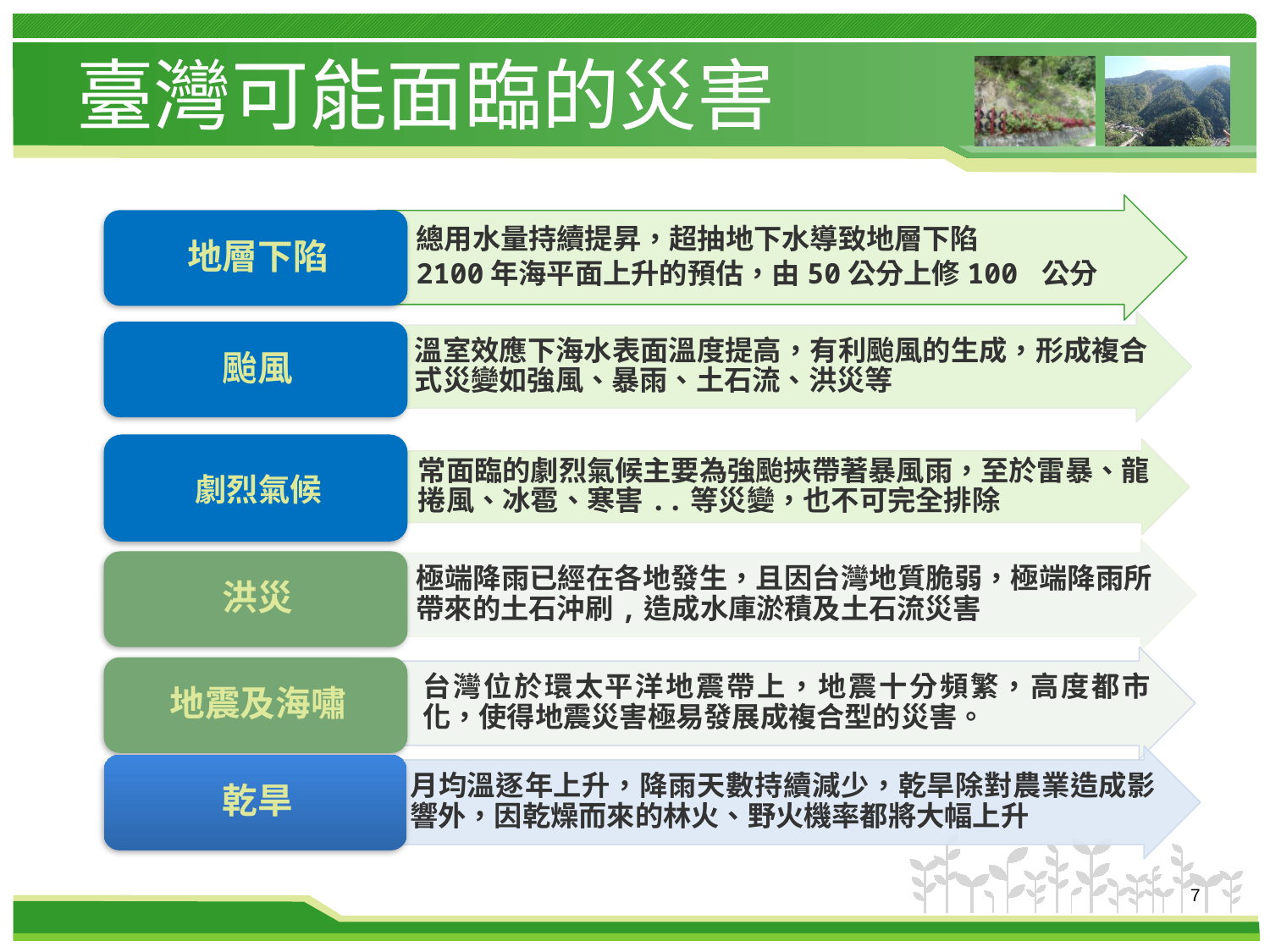

# 臺灣可能面臨的災害
總用水量持續提昇，超抽地下水導致地層下陷
2100年海平面上升的預估，由50公分上修100 公分
地層下陷
溫室效應下海水表面溫度提高，有利颱風的生成，形成複合式災變如強風、暴雨、土石流、洪災等
颱風
常面臨的劇烈氣候主要為強颱挾帶著暴風雨，至於雷暴、龍捲風、冰雹、寒害..等災變，也不可完全排除
劇烈氣候
極端降雨已經在各地發生，且因台灣地質脆弱，極端降雨所帶來的土石沖刷,造成水庫淤積及土石流災害
洪災
台灣位於環太平洋地震帶上，地震十分頻繁，高度都市化，使得地震災害極易發展成複合型的災害。
地震及海嘯
月均溫逐年上升，降雨天數持續減少，乾旱除對農業造成影響外，因乾燥而來的林火、野火機率都將大幅上升
乾旱
7